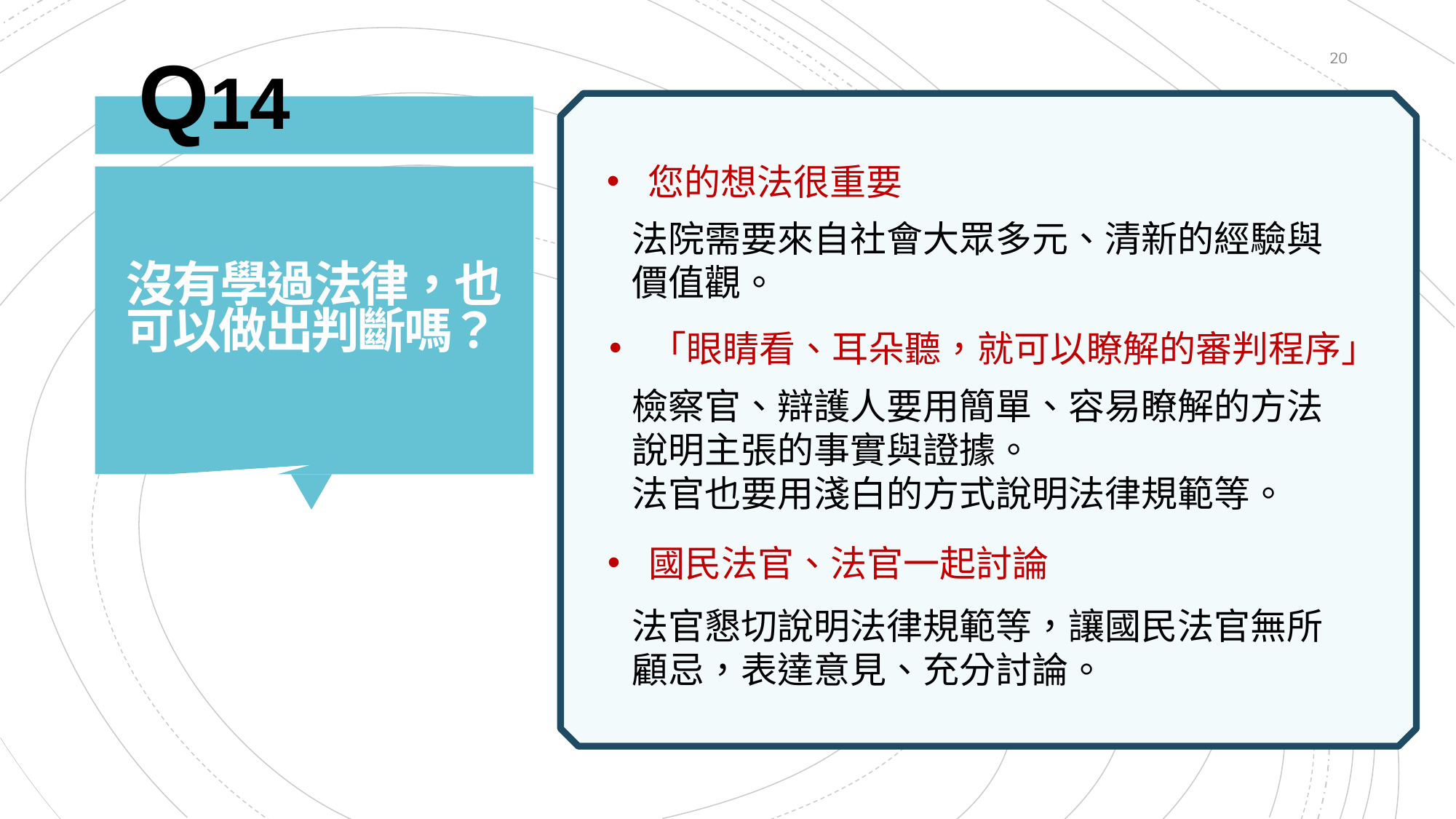

Q14
20

# 沒有學過法律，也可以做出判斷嗎？
您的想法很重要
法院需要來自社會大眾多元、清新的經驗與價值觀。
「眼睛看、耳朵聽，就可以瞭解的審判程序」
檢察官、辯護人要用簡單、容易瞭解的方法說明主張的事實與證據。
法官也要用淺白的方式說明法律規範等。

國民法官、法官一起討論
法官懇切說明法律規範等，讓國民法官無所顧忌，表達意見、充分討論。